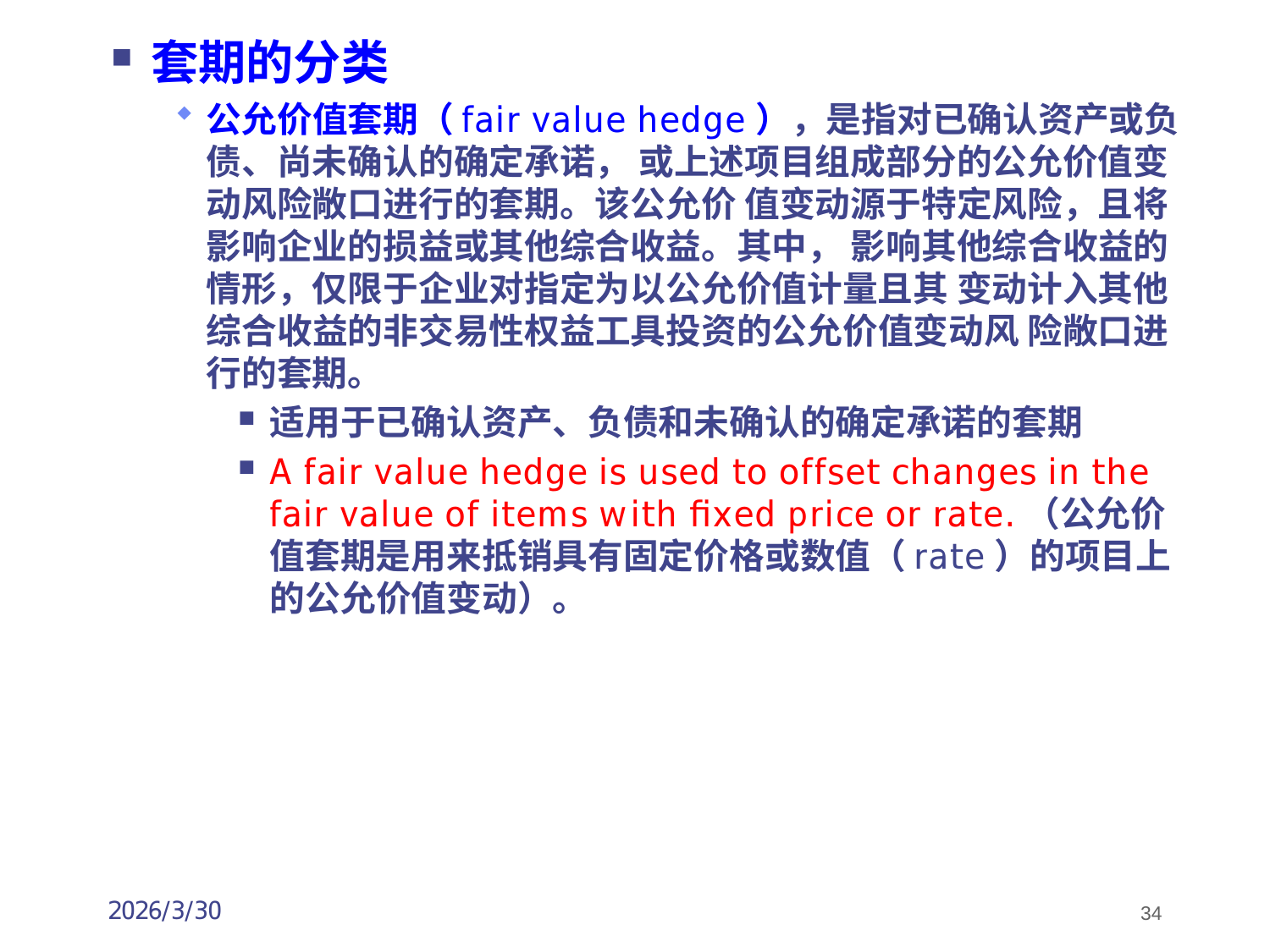

套期的分类
公允价值套期（fair value hedge），是指对已确认资产或负债、尚未确认的确定承诺， 或上述项目组成部分的公允价值变动风险敞口进行的套期。该公允价 值变动源于特定风险，且将影响企业的损益或其他综合收益。其中， 影响其他综合收益的情形，仅限于企业对指定为以公允价值计量且其 变动计入其他综合收益的非交易性权益工具投资的公允价值变动风 险敞口进行的套期。
适用于已确认资产、负债和未确认的确定承诺的套期
A fair value hedge is used to offset changes in the fair value of items with fixed price or rate.（公允价值套期是用来抵销具有固定价格或数值（rate）的项目上的公允价值变动）。
2026/3/30
34